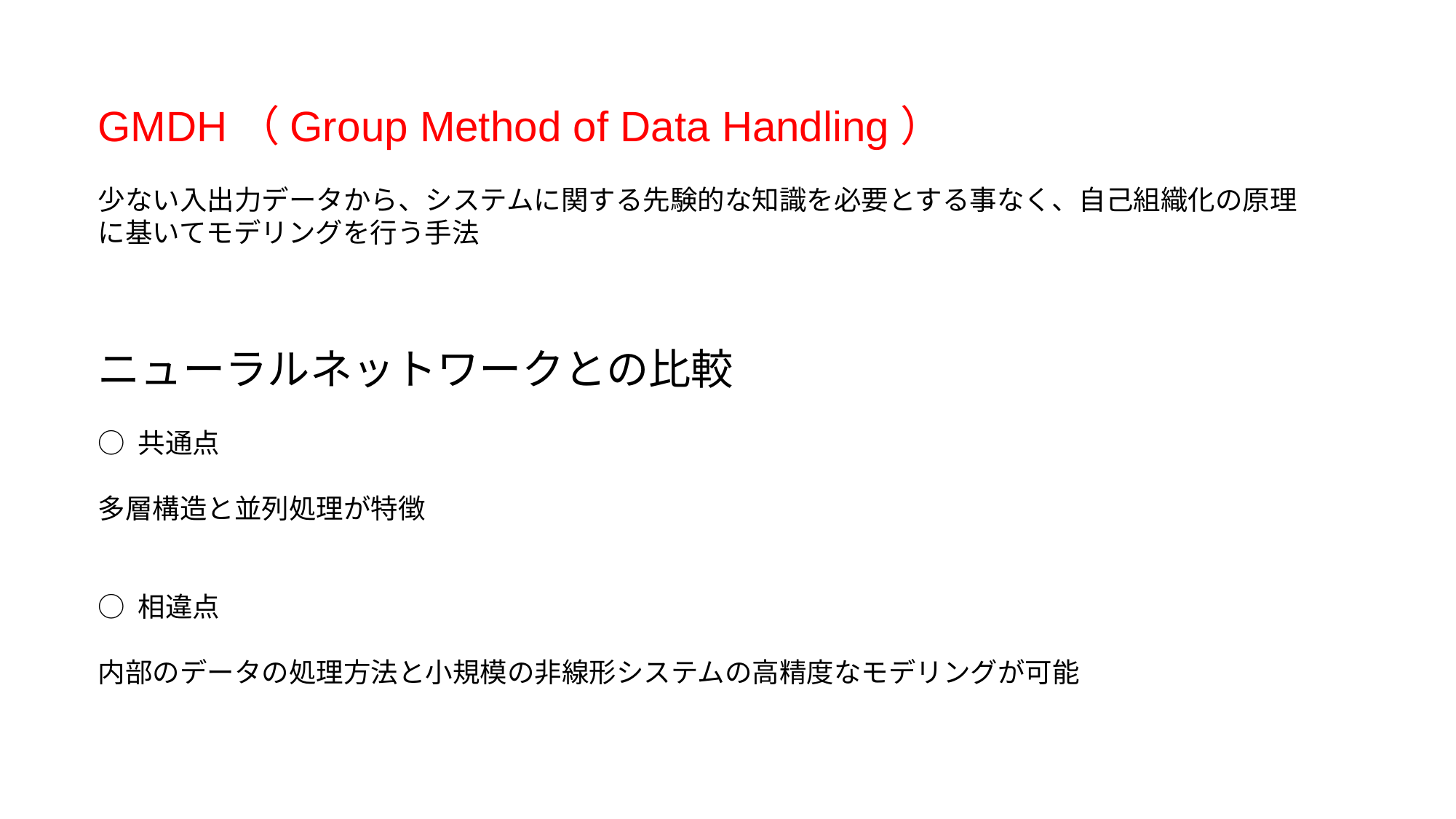

GMDH（Group Method of Data Handling）

少ない入出力データから、システムに関する先験的な知識を必要とする事なく、自己組織化の原理に基いてモデリングを行う手法
ニューラルネットワークとの比較

○ 共通点

多層構造と並列処理が特徴

○ 相違点

内部のデータの処理方法と小規模の非線形システムの高精度なモデリングが可能